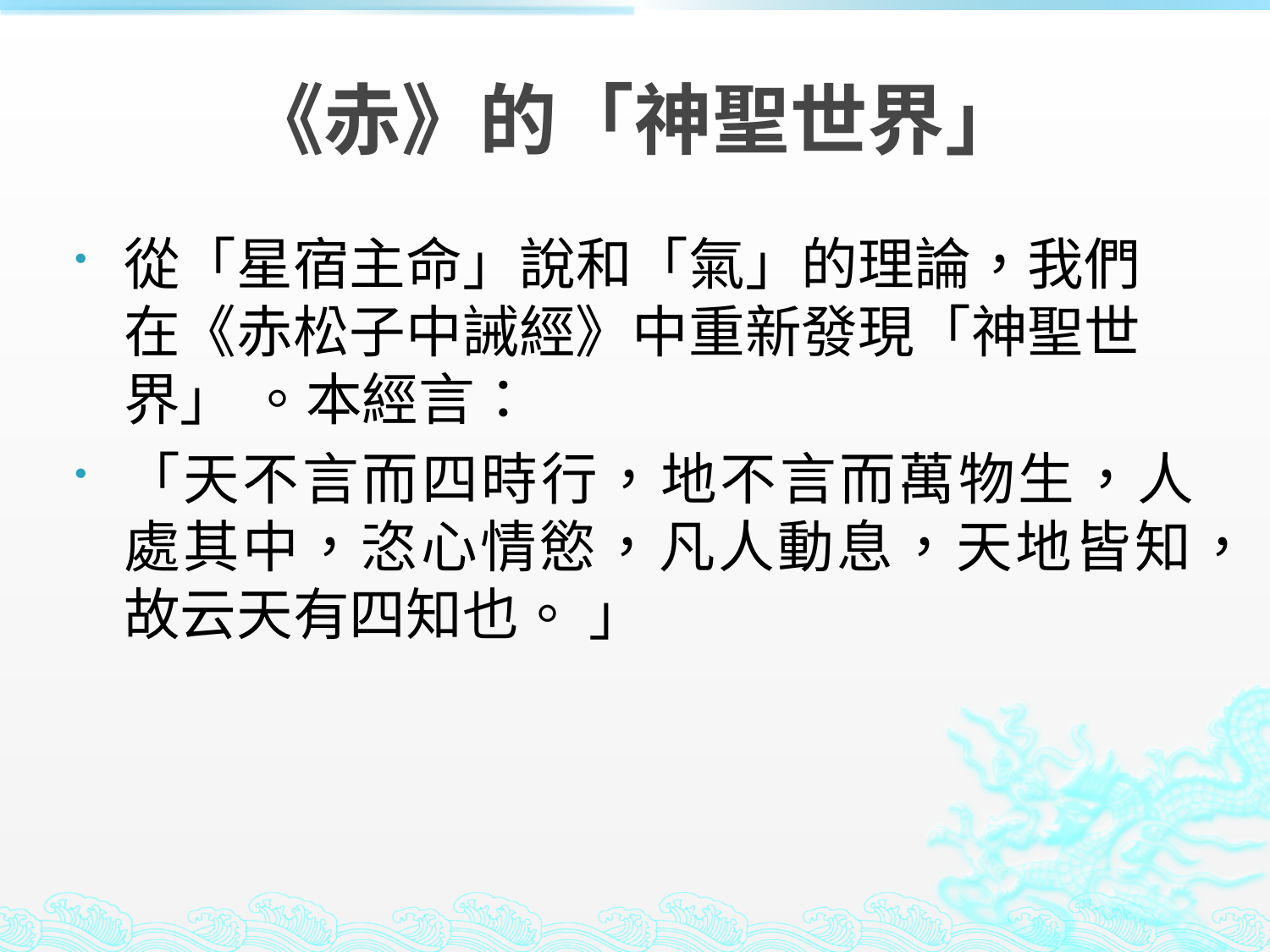

# 《赤》的「神聖世界」
從「星宿主命」說和「氣」的理論，我們在《赤松子中誡經》中重新發現「神聖世界」 。本經言：
「天不言而四時行，地不言而萬物生，人處其中，恣心情慾，凡人動息，天地皆知，故云天有四知也。 」